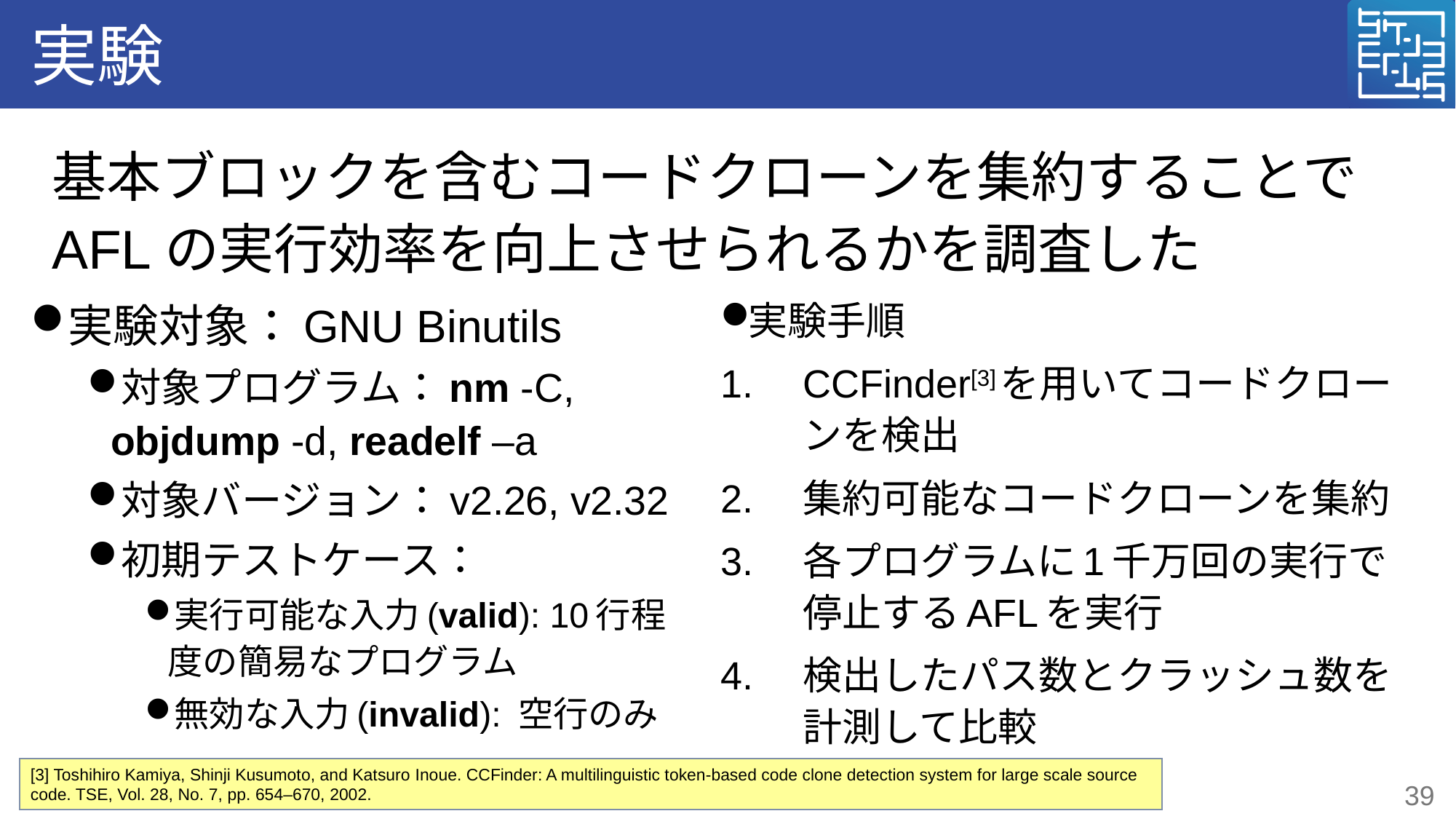

# 実験
基本ブロックを含むコードクローンを集約することでAFLの実行効率を向上させられるかを調査した
実験対象：GNU Binutils
対象プログラム：nm -C, objdump -d, readelf –a
対象バージョン：v2.26, v2.32
初期テストケース：
実行可能な入力(valid): 10行程度の簡易なプログラム
無効な入力(invalid): 空行のみ
実験手順
CCFinder[3]を用いてコードクローンを検出
集約可能なコードクローンを集約
各プログラムに1千万回の実行で停止するAFLを実行
検出したパス数とクラッシュ数を計測して比較
[3] Toshihiro Kamiya, Shinji Kusumoto, and Katsuro Inoue. CCFinder: A multilinguistic token-based code clone detection system for large scale source code. TSE, Vol. 28, No. 7, pp. 654–670, 2002.
39